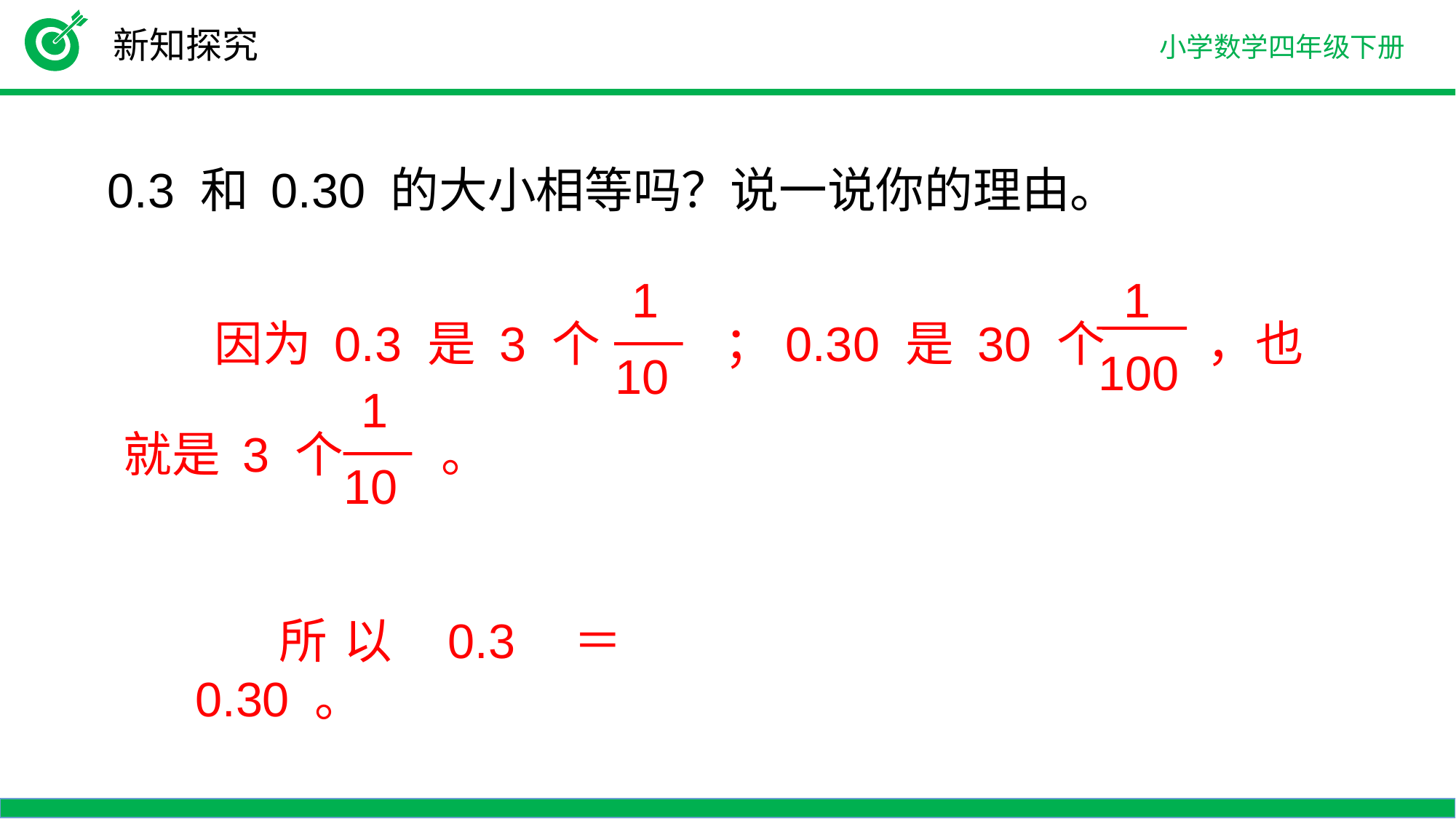

新知探究
0.3 和 0.30 的大小相等吗？说一说你的理由。
1
 10

1
100

       因为 0.3 是 3 个           ；0.30 是 30 个         ，也就是 3 个         。
1
 10

  所以 0.3 ＝ 0.30 。